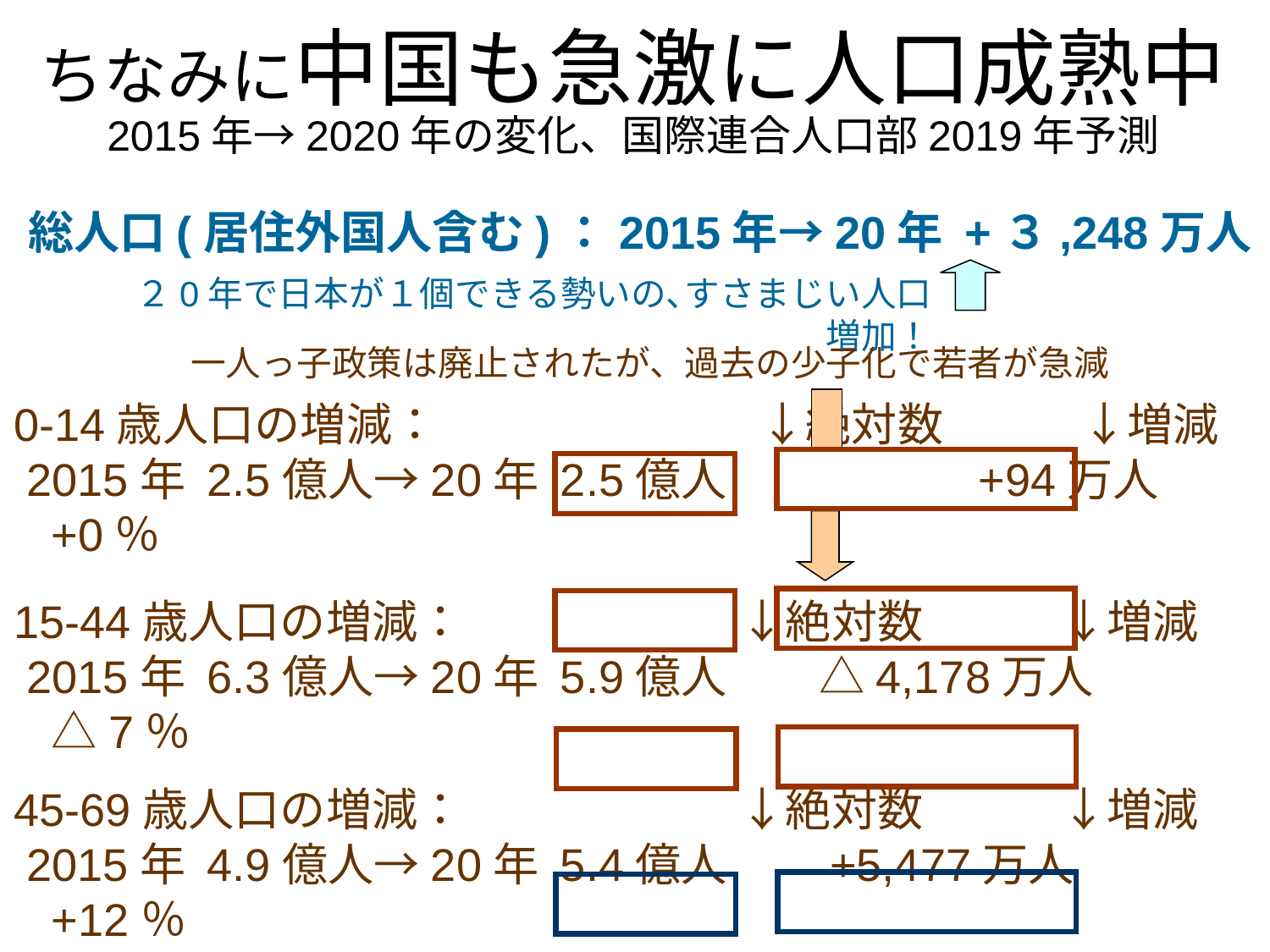

ちなみに中国も急激に人口成熟中
2015年→2020年の変化、国際連合人口部2019年予測
総人口(居住外国人含む)：2015年→20年 +３,248万人
0-14歳人口の増減：　　　　　　　↓絶対数　　　↓増減
 2015年 2.5億人→20年 2.5億人　　　　　 +94万人　　 +0％
15-44歳人口の増減：　　　　　　↓絶対数　　　↓増減
 2015年 6.3億人→20年 5.9億人　　△4,178万人　  △7％
45-69歳人口の増減：　　　　　　↓絶対数　　　↓増減
 2015年 4.9億人→20年 5.4億人　　 +5,477万人　+12％
7０歳以上人口の増減：  　　　　　↓絶対数　　　↓増減
 2015年 0.8億人→20年 1.0億人　　 +1,855万人　 +23％

２0年で日本が１個できる勢いの､すさまじい人口増加！
一人っ子政策は廃止されたが、過去の少子化で若者が急減